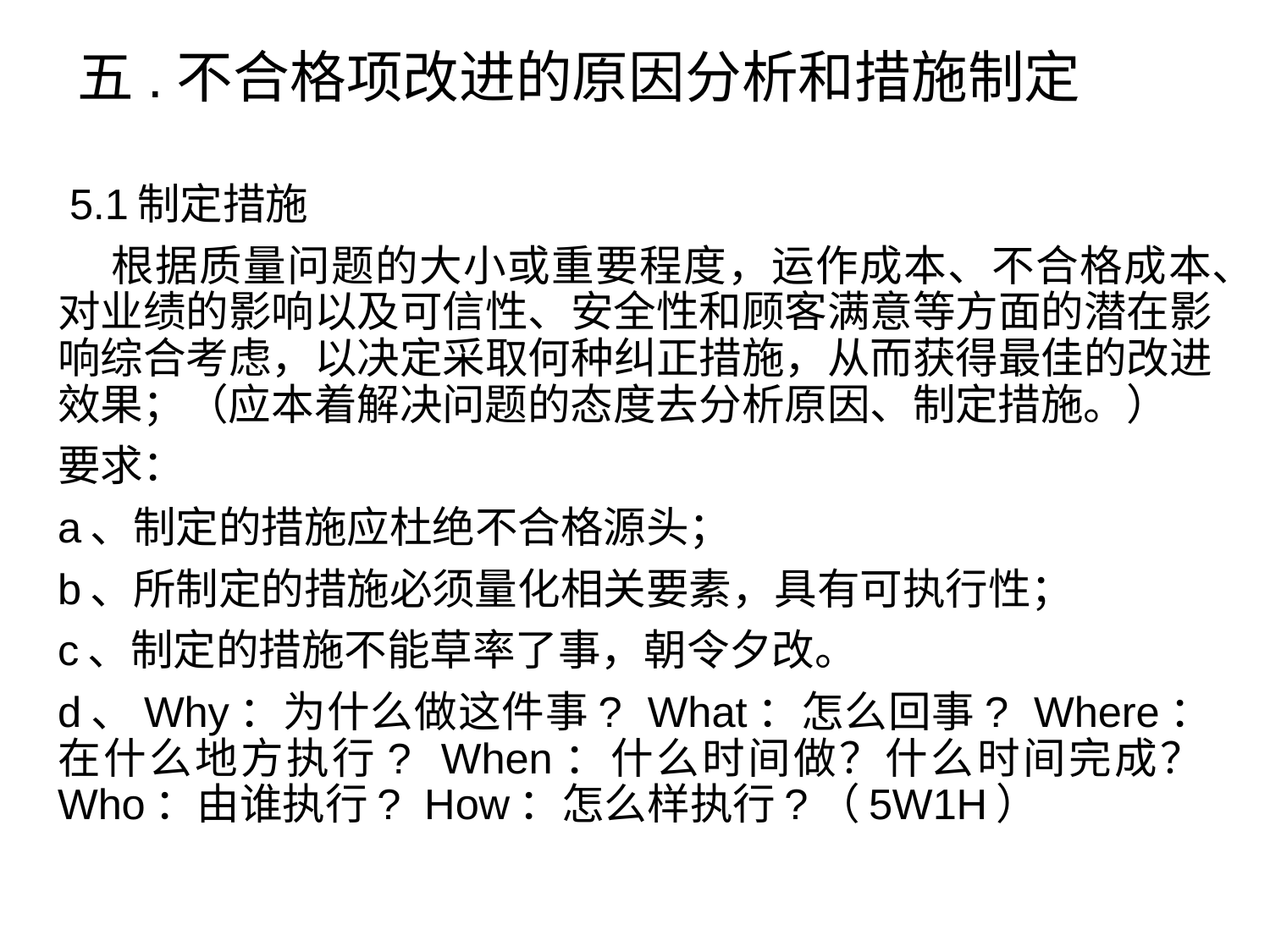

# 五.不合格项改进的原因分析和措施制定
 5.1制定措施
    根据质量问题的大小或重要程度，运作成本、不合格成本、对业绩的影响以及可信性、安全性和顾客满意等方面的潜在影响综合考虑，以决定采取何种纠正措施，从而获得最佳的改进效果；（应本着解决问题的态度去分析原因、制定措施。）
要求：
a、制定的措施应杜绝不合格源头；
b、所制定的措施必须量化相关要素，具有可执行性；
c、制定的措施不能草率了事，朝令夕改。
d、Why：为什么做这件事?  What：怎么回事?  Where：在什么地方执行?  When：什么时间做？什么时间完成？Who：由谁执行?  How：怎么样执行?（5W1H）